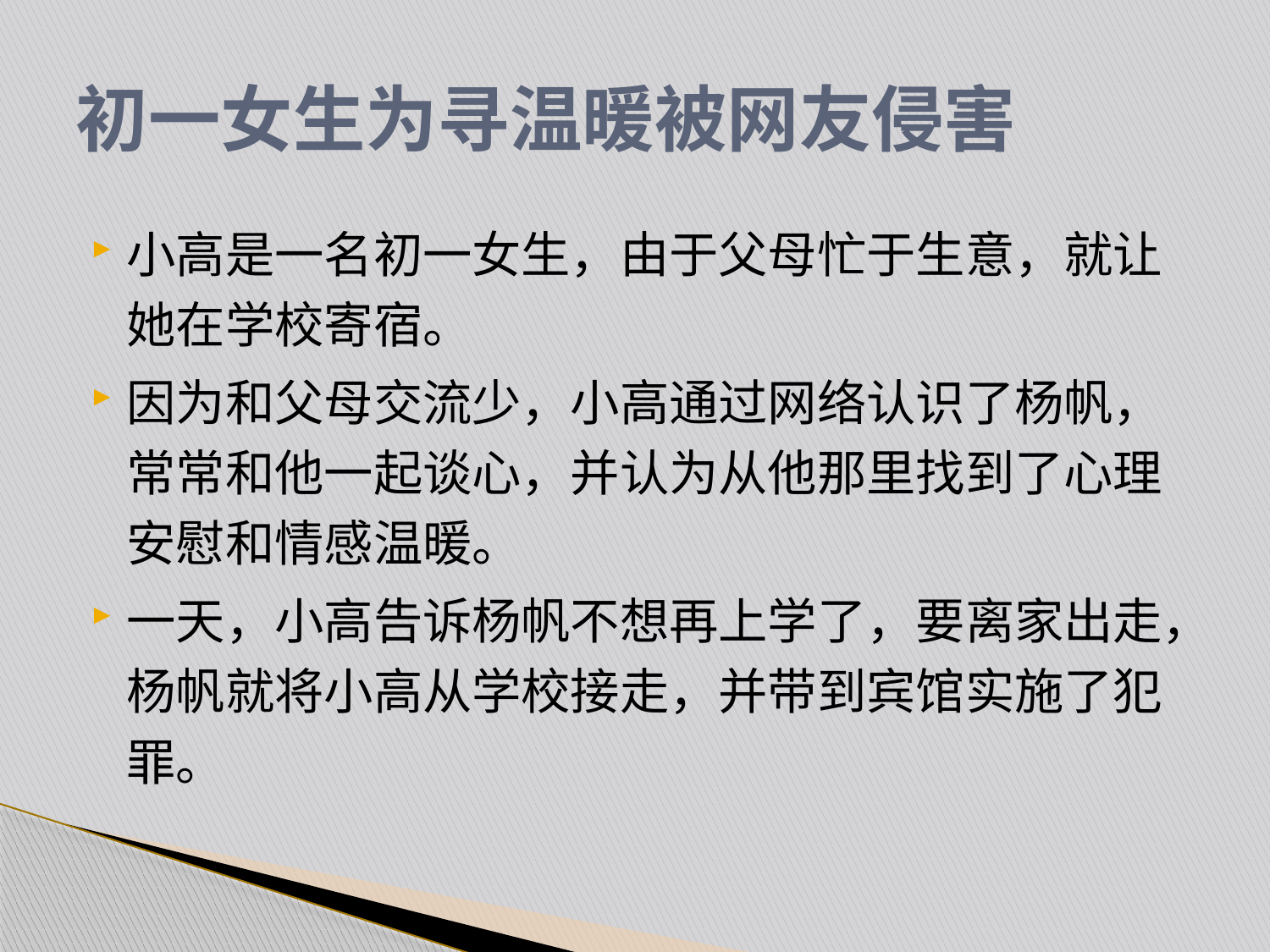

# 初一女生为寻温暖被网友侵害
小高是一名初一女生，由于父母忙于生意，就让她在学校寄宿。
因为和父母交流少，小高通过网络认识了杨帆，常常和他一起谈心，并认为从他那里找到了心理安慰和情感温暖。
一天，小高告诉杨帆不想再上学了，要离家出走，杨帆就将小高从学校接走，并带到宾馆实施了犯罪。